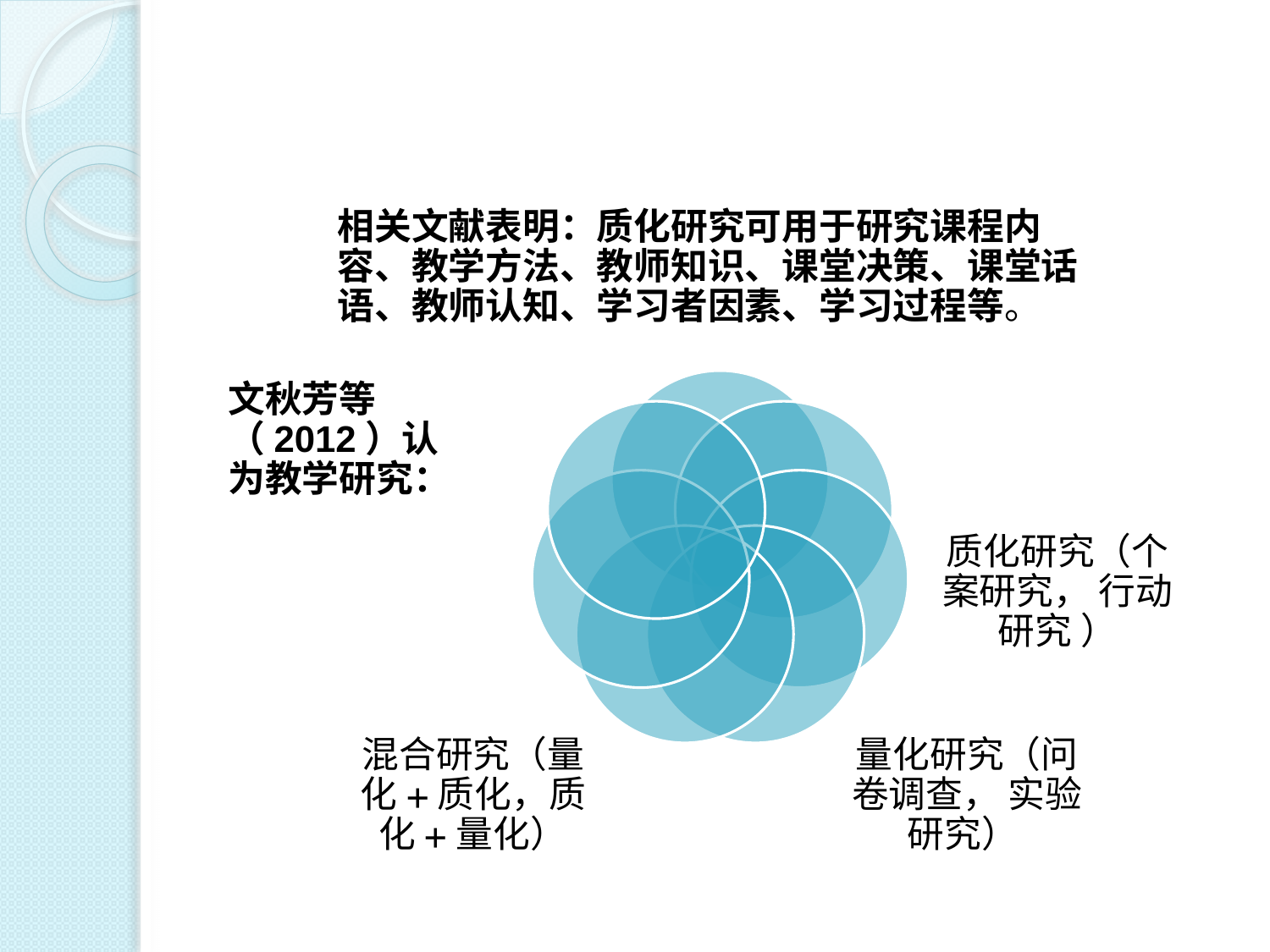

#
相关文献表明：质化研究可用于研究课程内容、教学方法、教师知识、课堂决策、课堂话语、教师认知、学习者因素、学习过程等。
文秋芳等（2012）认为教学研究：
质化研究（个案研究， 行动研究 ）
量化研究（问卷调查， 实验研究）
混合研究（量化+质化，质化+量化）